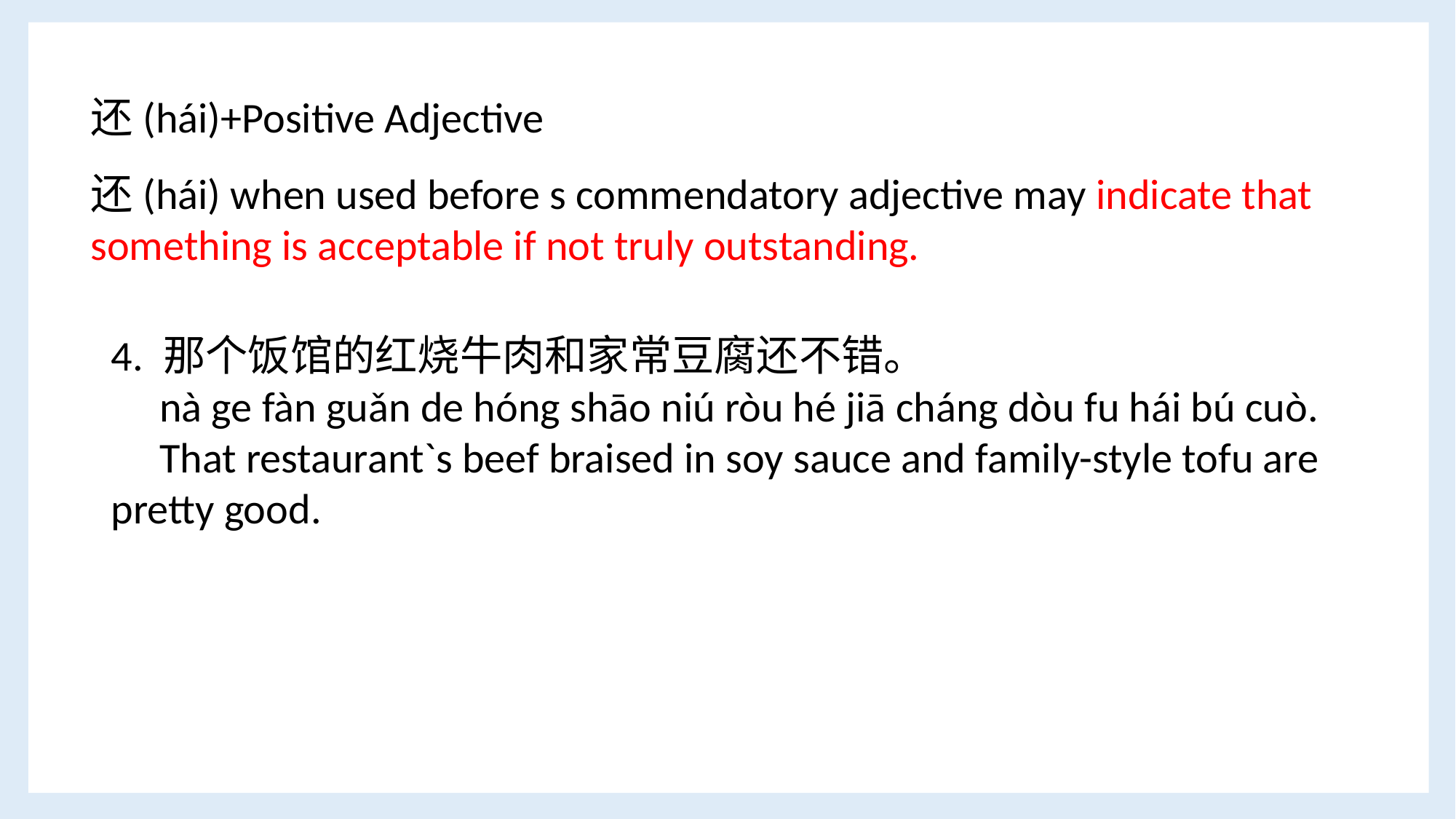

还(hái)+Positive Adjective
还(hái) when used before s commendatory adjective may indicate that something is acceptable if not truly outstanding.
4. 那个饭馆的红烧牛肉和家常豆腐还不错。
     nà ge fàn guǎn de hóng shāo niú ròu hé jiā cháng dòu fu hái bú cuò.
     That restaurant`s beef braised in soy sauce and family-style tofu are pretty good.